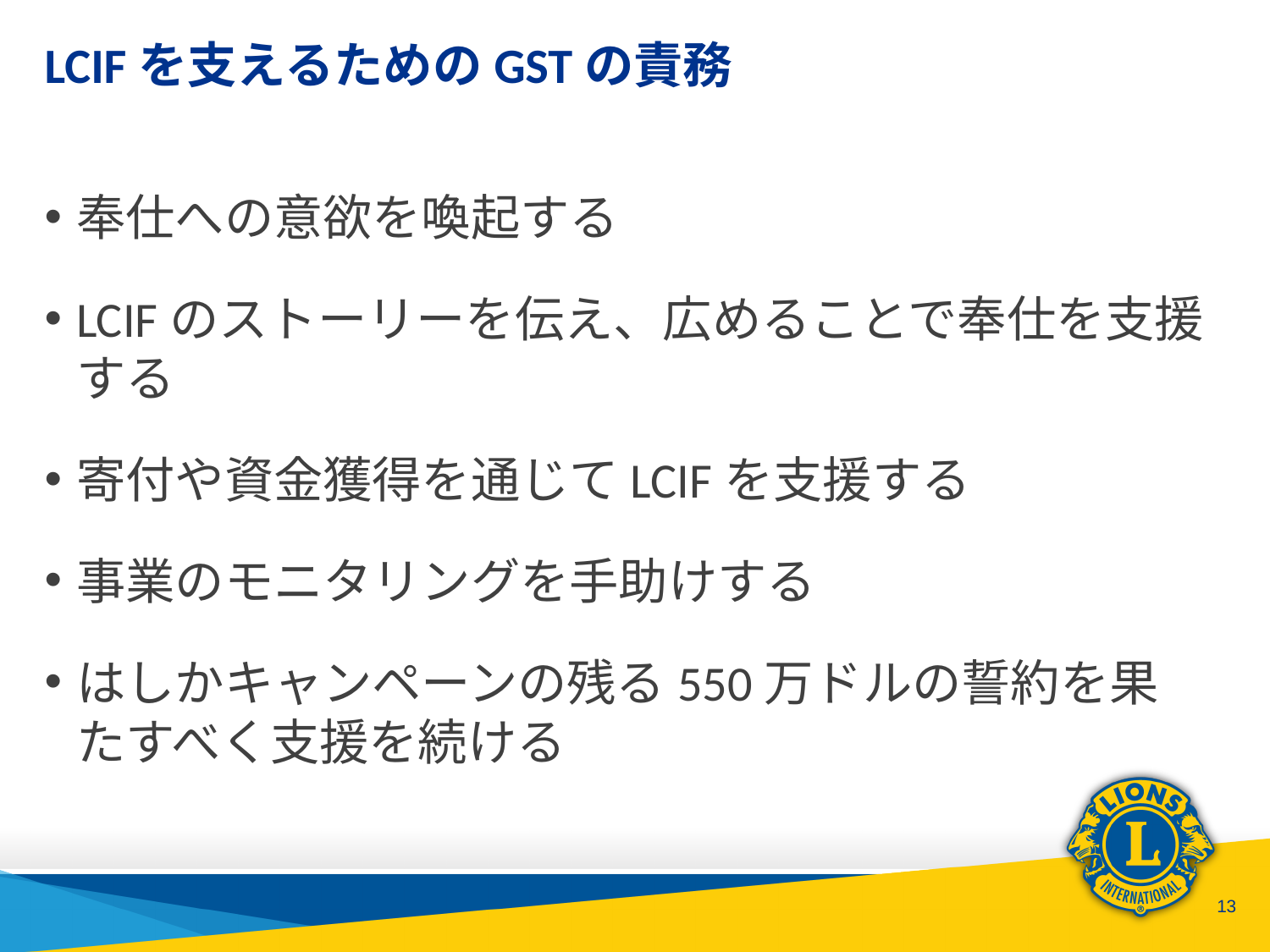

# LCIFを支えるためのGSTの責務
奉仕への意欲を喚起する
LCIFのストーリーを伝え、広めることで奉仕を支援する
寄付や資金獲得を通じてLCIFを支援する
事業のモニタリングを手助けする
はしかキャンペーンの残る550万ドルの誓約を果たすべく支援を続ける